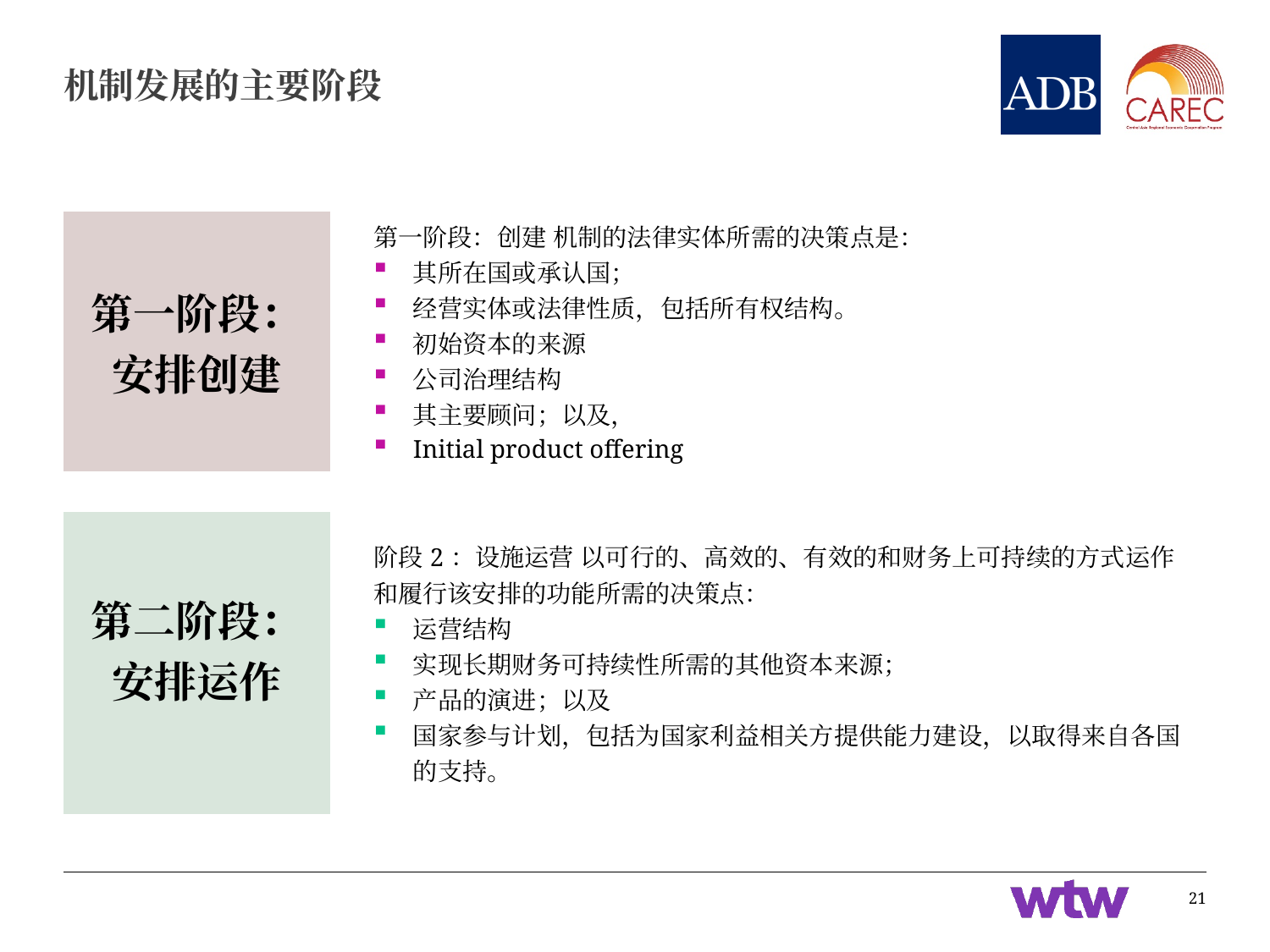

# 机制发展的主要阶段

| 第一阶段：安排创建 |  | 第一阶段：创建 机制的法律实体所需的决策点是： 其所在国或承认国； 经营实体或法律性质，包括所有权结构。 初始资本的来源 公司治理结构 其主要顾问；以及， Initial product offering |
| --- | --- | --- |
|  |  |  |
| 第二阶段：安排运作 |  | 阶段2：设施运营 以可行的、高效的、有效的和财务上可持续的方式运作和履行该安排的功能所需的决策点： 运营结构 实现长期财务可持续性所需的其他资本来源； 产品的演进；以及 国家参与计划，包括为国家利益相关方提供能力建设，以取得来自各国的支持。 |
21